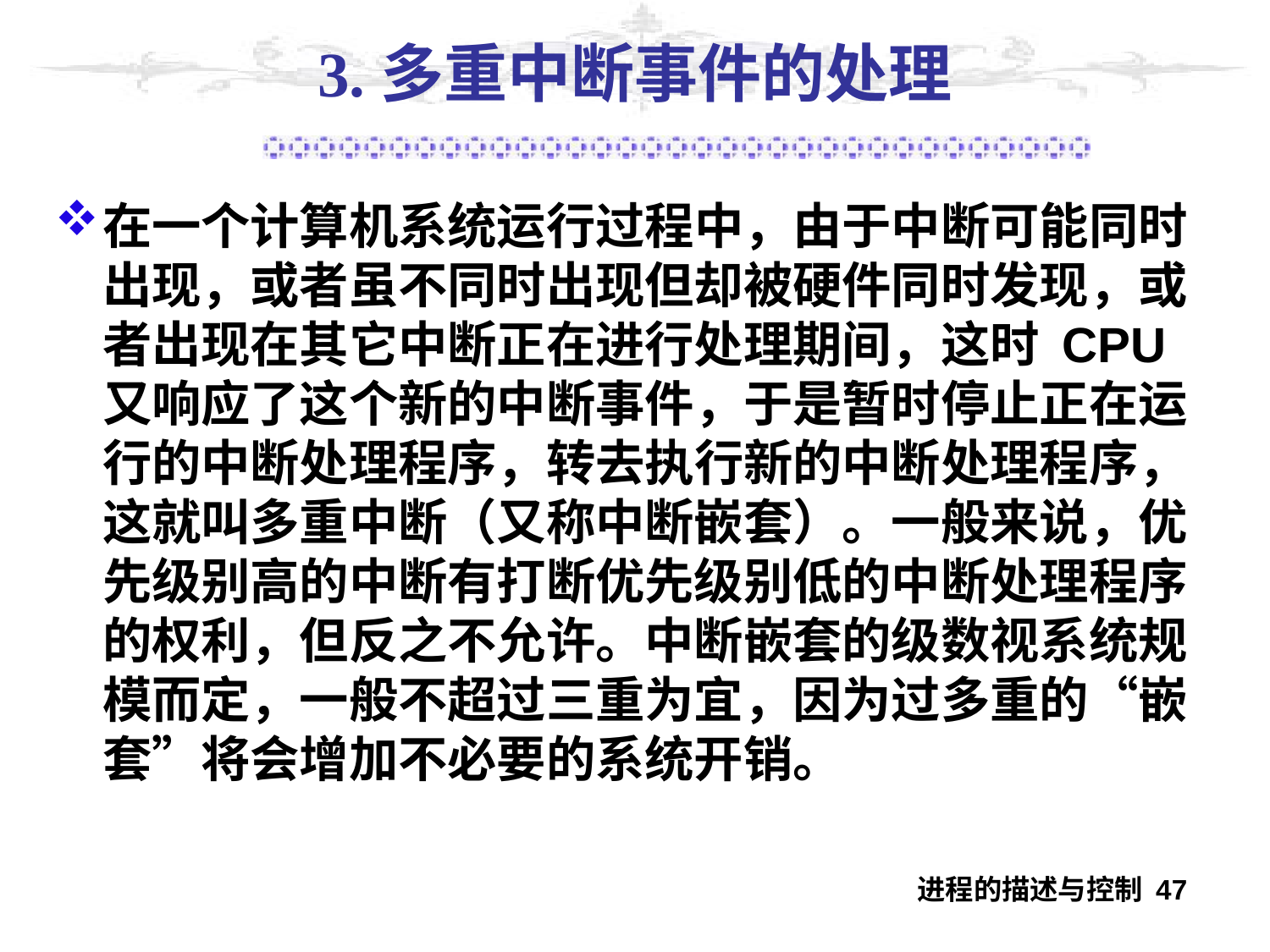

# 3.多重中断事件的处理
在一个计算机系统运行过程中，由于中断可能同时出现，或者虽不同时出现但却被硬件同时发现，或者出现在其它中断正在进行处理期间，这时 CPU 又响应了这个新的中断事件，于是暂时停止正在运行的中断处理程序，转去执行新的中断处理程序，这就叫多重中断（又称中断嵌套）。一般来说，优先级别高的中断有打断优先级别低的中断处理程序的权利，但反之不允许。中断嵌套的级数视系统规模而定，一般不超过三重为宜，因为过多重的“嵌套”将会增加不必要的系统开销。